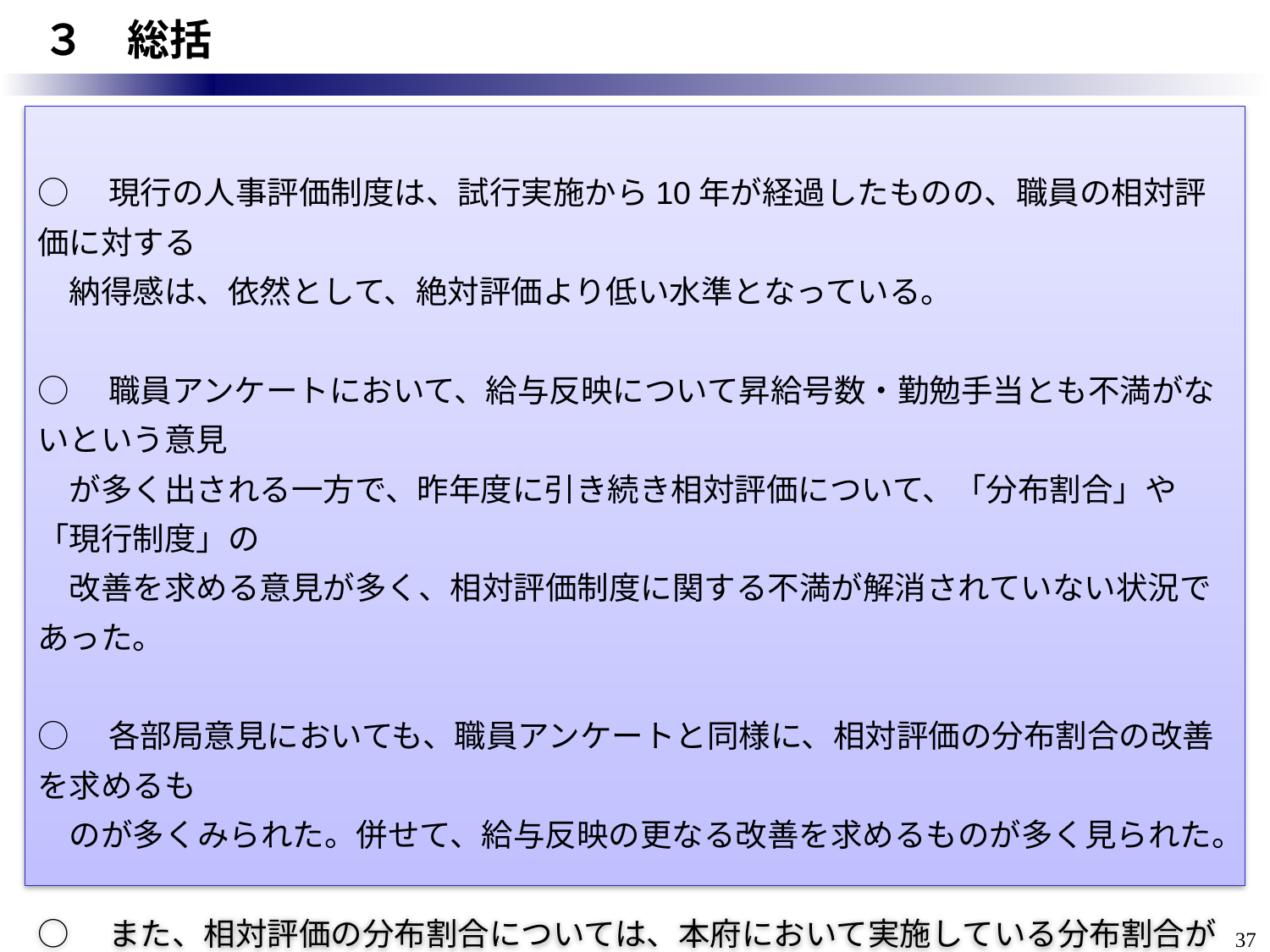

# ３　総括

○　現行の人事評価制度は、試行実施から10年が経過したものの、職員の相対評価に対する
　納得感は、依然として、絶対評価より低い水準となっている。

○　職員アンケートにおいて、給与反映について昇給号数・勤勉手当とも不満がないという意見
　が多く出される一方で、昨年度に引き続き相対評価について、「分布割合」や「現行制度」の
　改善を求める意見が多く、相対評価制度に関する不満が解消されていない状況であった。

○　各部局意⾒においても、職員アンケートと同様に、相対評価の分布割合の改善を求めるも
　のが多くみられた。併せて、給与反映の更なる改善を求めるものが多く⾒られた。

○　また、相対評価の分布割合については、本府において実施している分布割合が厳格な相対
　評価は、他府県では導入例がなかった。
37